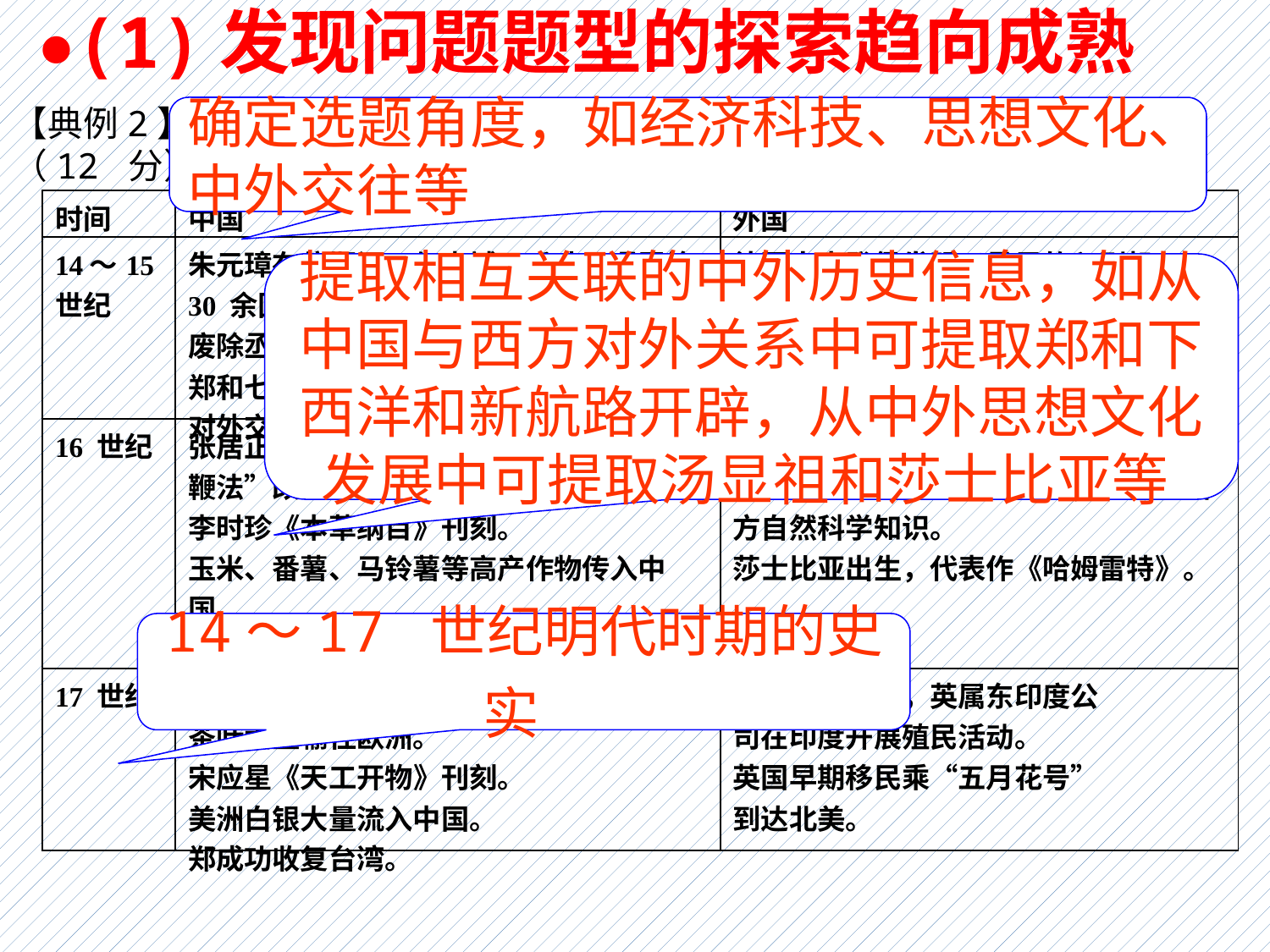

●(1)发现问题题型的探索趋向成熟
【典例2】（2017·新课标全国全国Ⅰ卷·42）阅读材料，完成下列要求。（12 分）材料
确定选题角度，如经济科技、思想文化、中外交往等
| 时间 | 中国 | 外国 |
| --- | --- | --- |
| 14～15 世纪 | 朱元璋在位期间，与占城、爪哇、暹罗等30 余国进行官方贸易。 废除丞相制度。 郑和七下西洋，是世界航海史和中国古代对外交往史上的壮举 | 德国人古登堡发明了最早的印刷机。 哥伦布到达美洲大陆。 佛罗伦萨 200 余家纺织工场雇佣 3 万余名工人。 |
| 16 世纪 | 张居正进行赋役合一、统一征银的“一条鞭法”改革。 李时珍《本草纲目》刊刻。 玉米、番薯、马铃薯等高产作物传入中国。 汤显祖出生，代表作《牡丹亭》表现男女主人公冲破礼教束缚，追求爱情自由。 | 哥白尼提出“太阳中心说”。 意大利传教士利玛窦到中国，传播了西方自然科学知识。 莎士比亚出生，代表作《哈姆雷特》。 |
| 17 世纪 | 朱子学在日本为官方推崇，成为显学。 茶叶大量输往欧洲。 宋应星《天工开物》刊刻。 美洲白银大量流入中国。 郑成功收复台湾。 | 英国入侵印度，英属东印度公 司在印度开展殖民活动。 英国早期移民乘“五月花号” 到达北美。 |
提取相互关联的中外历史信息，如从中国与西方对外关系中可提取郑和下西洋和新航路开辟，从中外思想文化发展中可提取汤显祖和莎士比亚等
14～17 世纪明代时期的史实